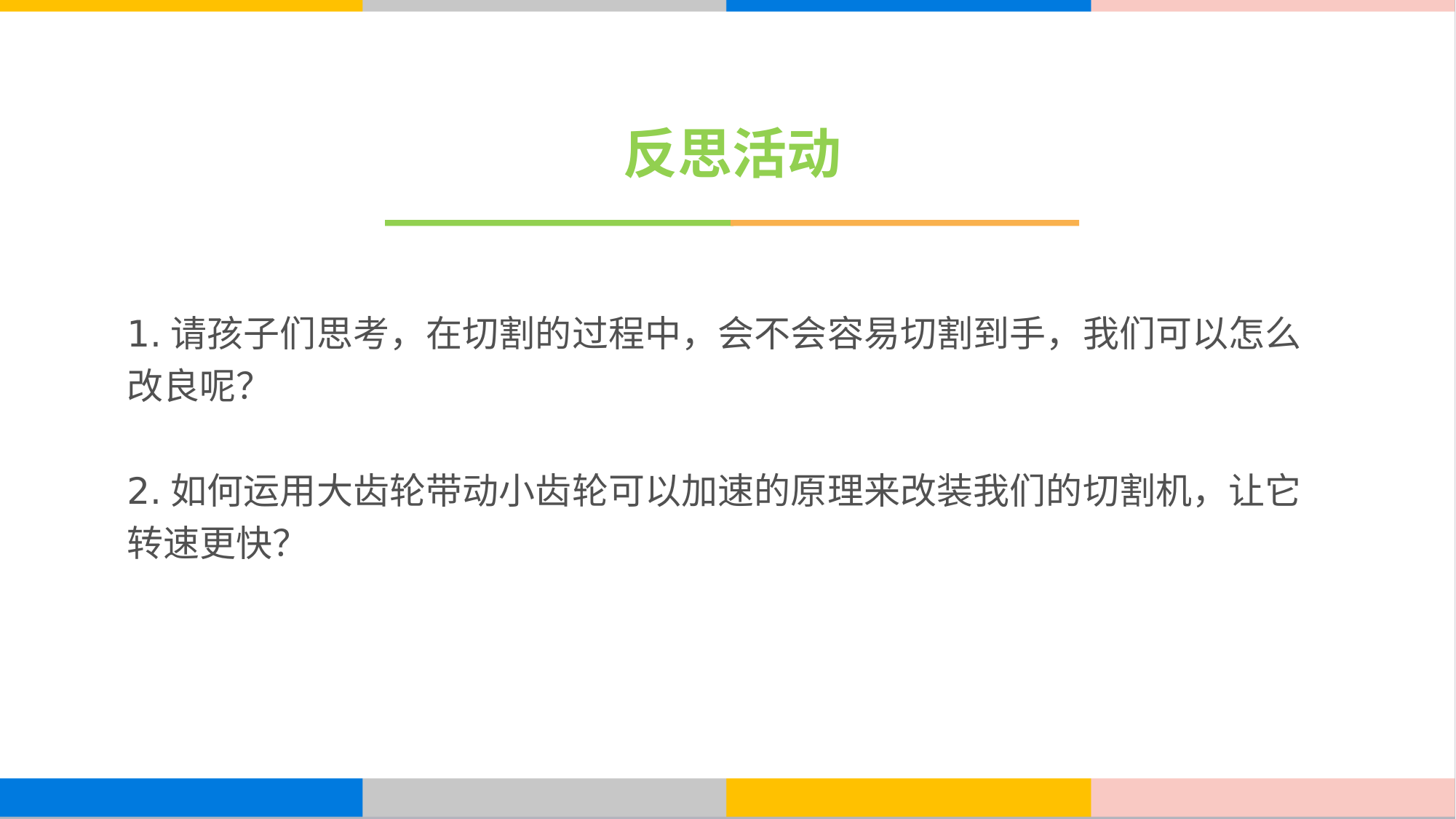

# 反思活动

1.请孩子们思考，在切割的过程中，会不会容易切割到手，我们可以怎么改良呢？

2.如何运用大齿轮带动小齿轮可以加速的原理来改装我们的切割机，让它转速更快？